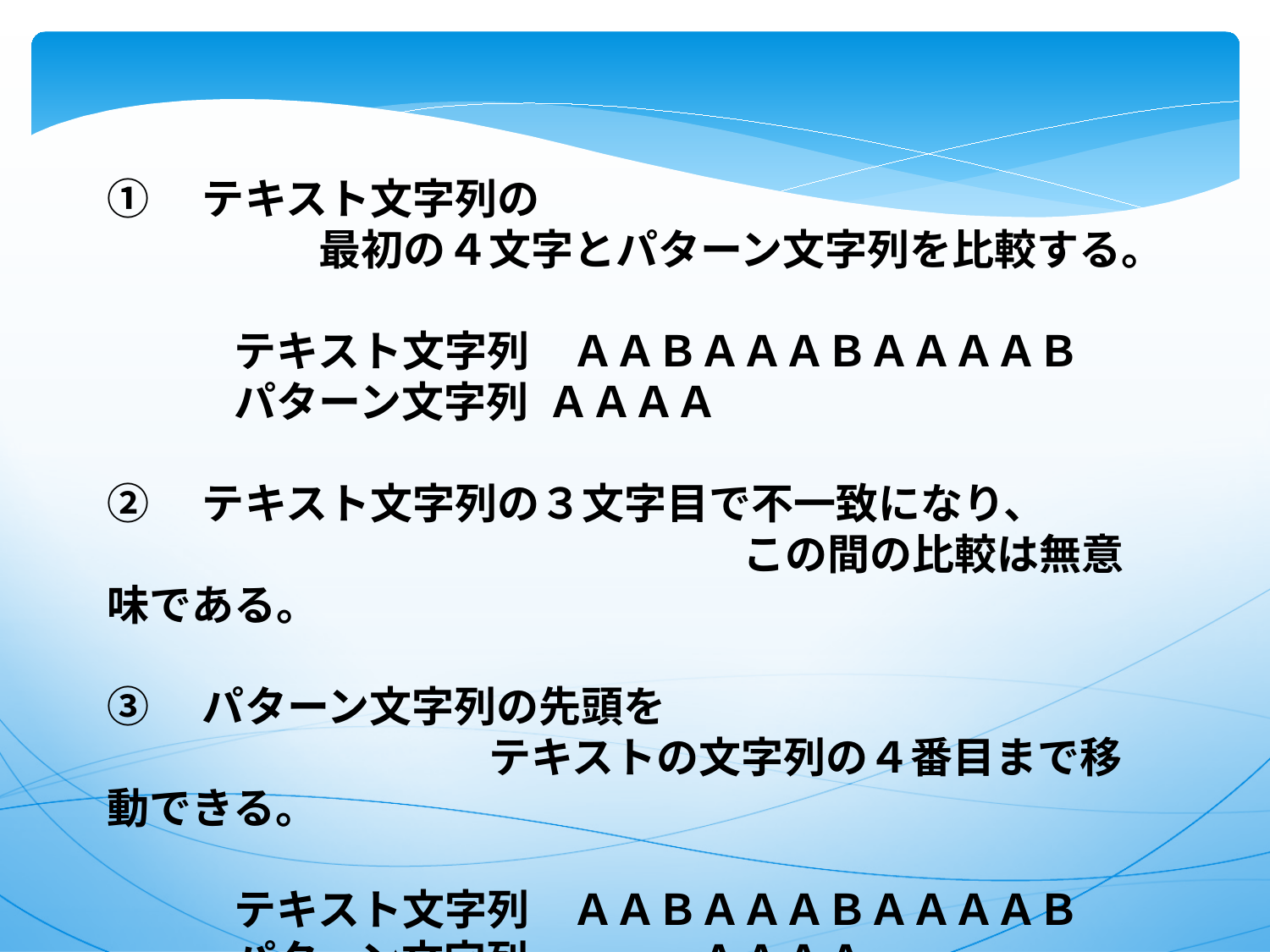

①　テキスト文字列の
　　　　　最初の４文字とパターン文字列を比較する。

テキスト文字列　ＡＡＢＡＡＡＢＡＡＡＡＢ
パターン文字列  ＡＡＡＡ

②　テキスト文字列の３文字目で不一致になり、
　　　　　　　　　　　　　　　この間の比較は無意味である。

③　パターン文字列の先頭を
　　　　　　　　　テキストの文字列の４番目まで移動できる。

テキスト文字列　ＡＡＢＡＡＡＢＡＡＡＡＢ
パターン文字列　　　　ＡＡＡＡ